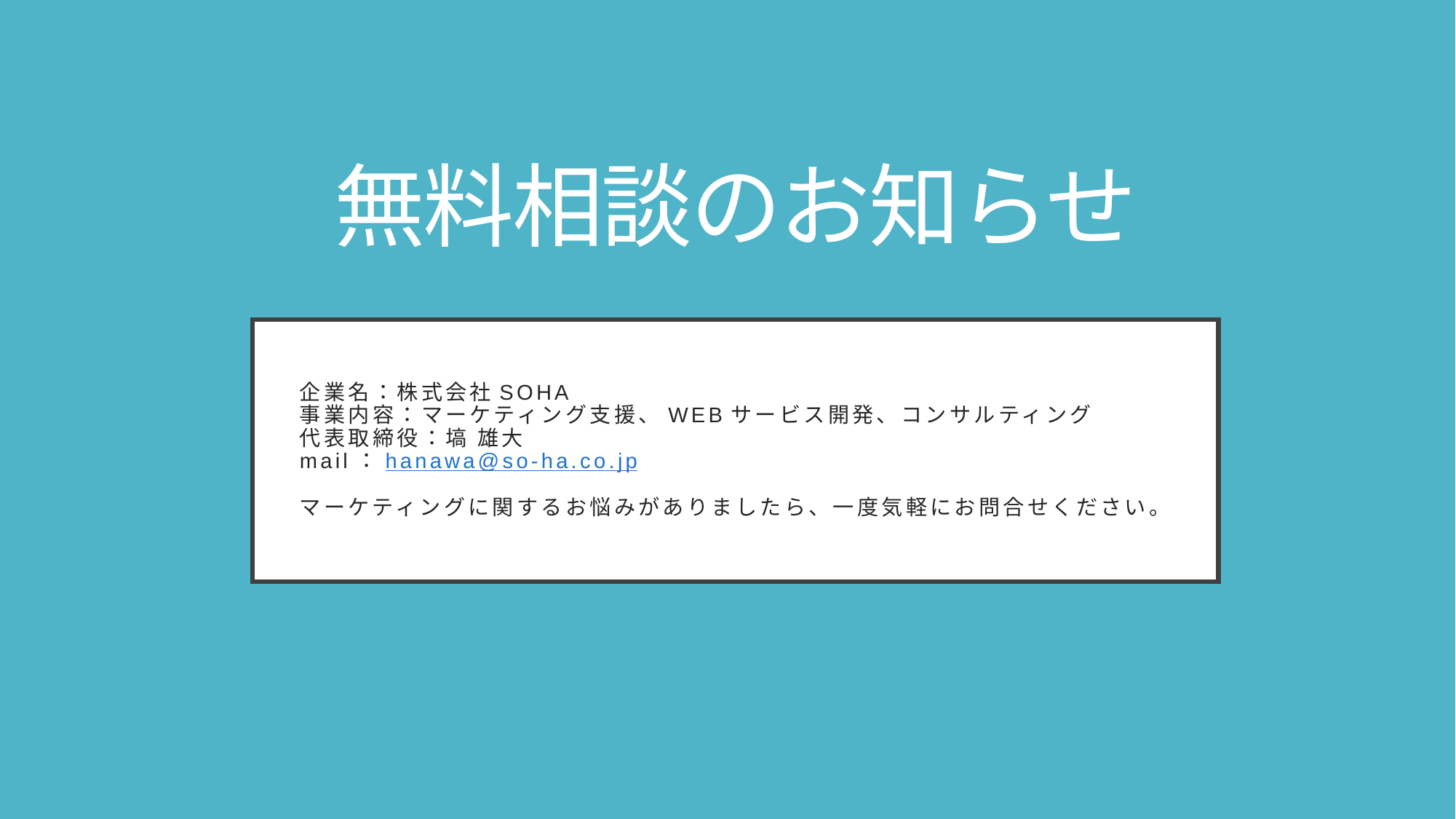

# 無料相談のお知らせ
企業名：株式会社SOHA
事業内容：マーケティング支援、Webサービス開発、コンサルティング
代表取締役：塙 雄大
mail：hanawa@so-ha.co.jp

マーケティングに関するお悩みがありましたら、一度気軽にお問合せください。